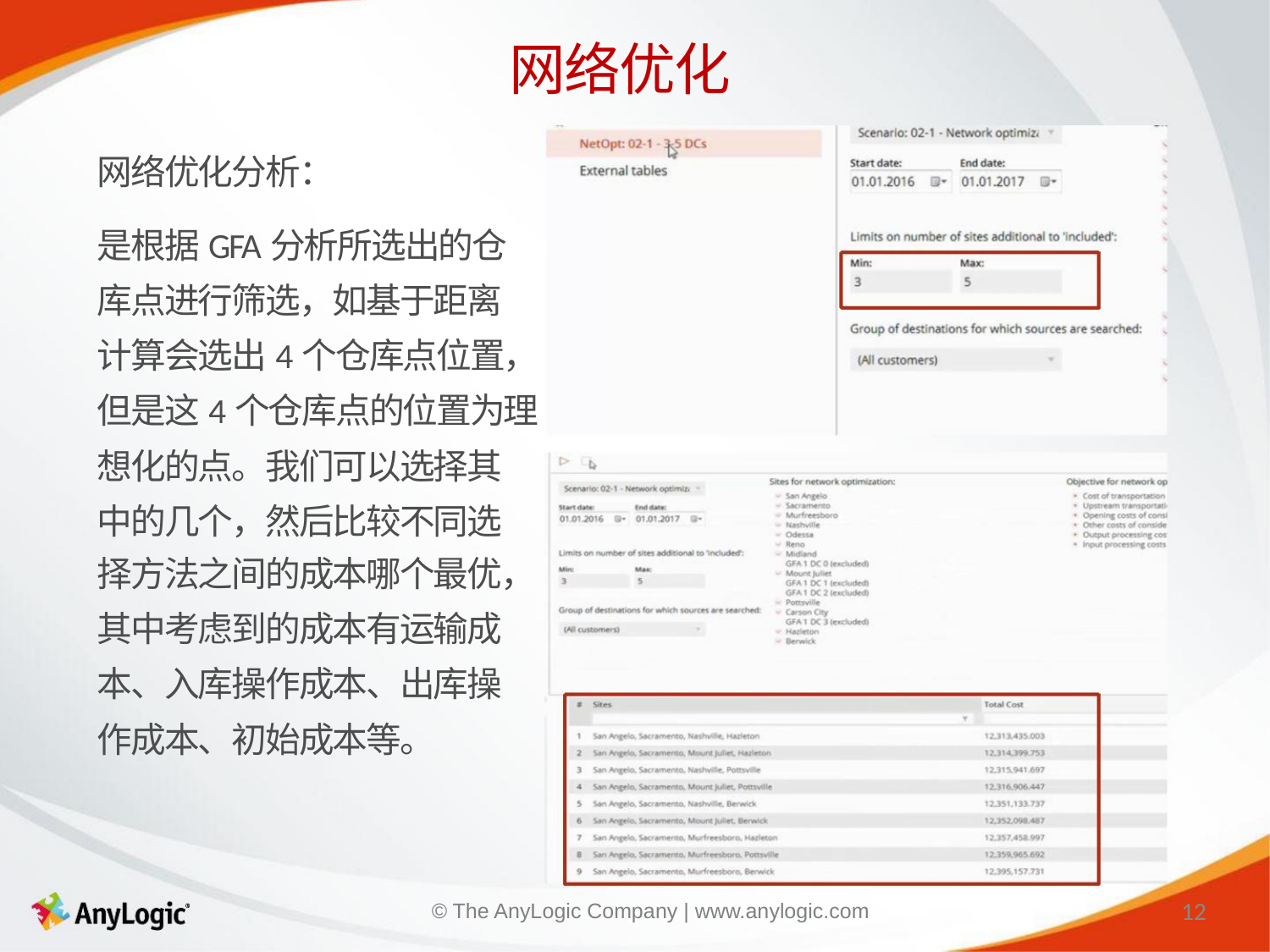

网络优化
网络优化分析：
是根据GFA分析所选出的仓
库点进行筛选，如基于距离
计算会选出4个仓库点位置，
但是这4个仓库点的位置为理
想化的点。我们可以选择其
中的几个，然后比较不同选
择方法之间的成本哪个最优，
其中考虑到的成本有运输成
本、入库操作成本、出库操
作成本、初始成本等。
12
© The AnyLogic Company | www.anylogic.com